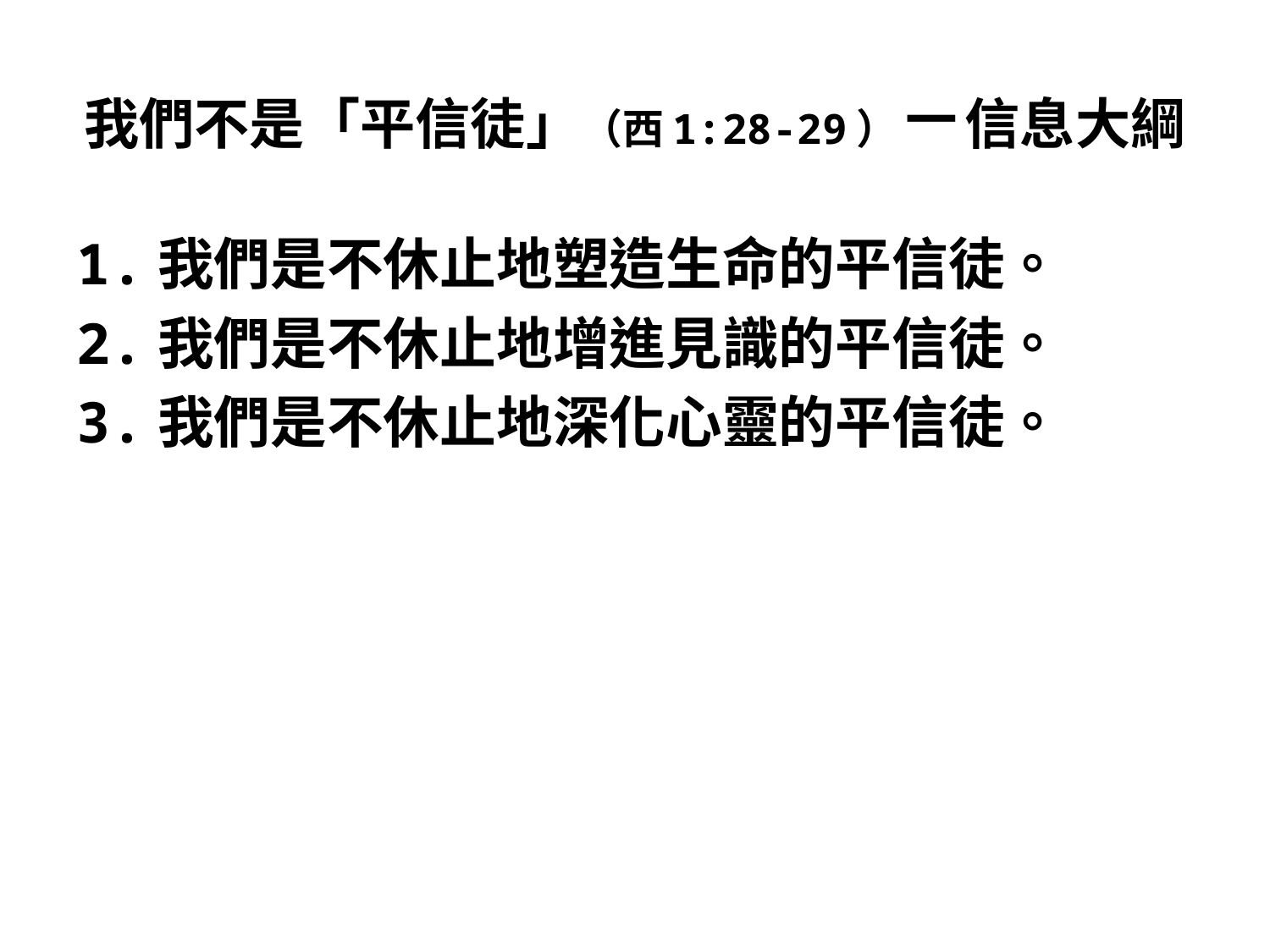

# 我們不是「平信徒」（西1:28-29）－信息大綱
1.我們是不休止地塑造生命的平信徒。
2.我們是不休止地增進見識的平信徒。
3.我們是不休止地深化心靈的平信徒。